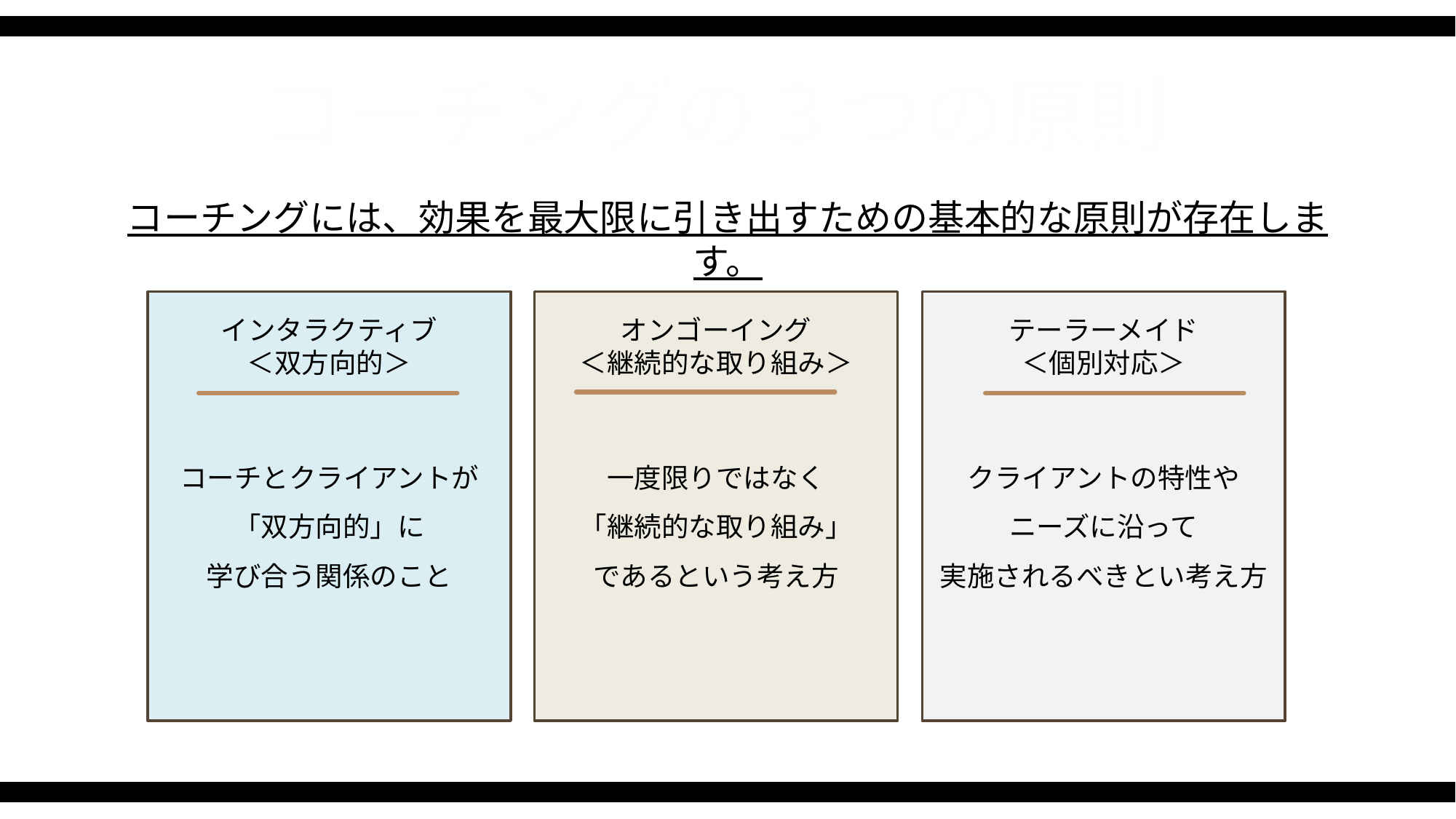

コーチングの３つの原則
コーチングには、効果を最大限に引き出すための基本的な原則が存在します。
インタラクティブ
＜双方向的＞

コーチとクライアントが
「双方向的」に
学び合う関係のこと
オンゴーイング
＜継続的な取り組み＞

一度限りではなく
「継続的な取り組み」
であるという考え方
テーラーメイド
＜個別対応＞

クライアントの特性や
ニーズに沿って
実施されるべきとい考え方